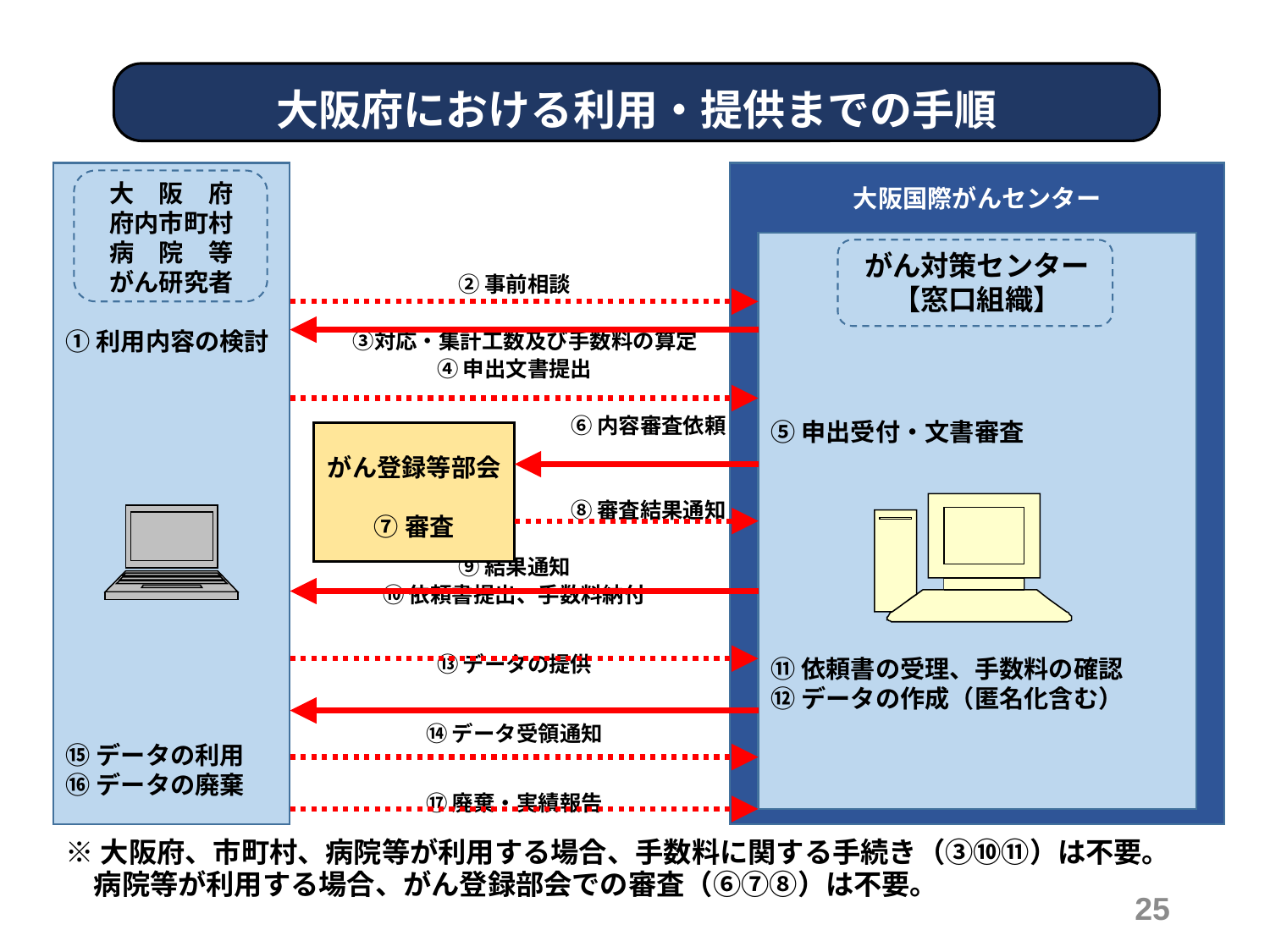

大阪府における利用・提供までの手順

大　阪　府
府内市町村
病　院　等
がん研究者

①利用内容の検討

⑮データの利用
⑯データの廃棄
大阪国際がんセンター
がん対策センター
【窓口組織】

⑤申出受付・文書審査

⑪依頼書の受理、手数料の確認
⑫データの作成（匿名化含む）

②事前相談

　③対応・集計工数及び手数料の算定
④申出文書提出

⑥内容審査依頼

⑧審査結果通知

⑨結果通知
⑩依頼書提出、手数料納付

⑬データの提供

⑭データ受領通知

⑰廃棄・実績報告

がん登録等部会

⑦審査

※大阪府、市町村、病院等が利用する場合、手数料に関する手続き（③⑩⑪）は不要。
　病院等が利用する場合、がん登録部会での審査（⑥⑦⑧）は不要。
25